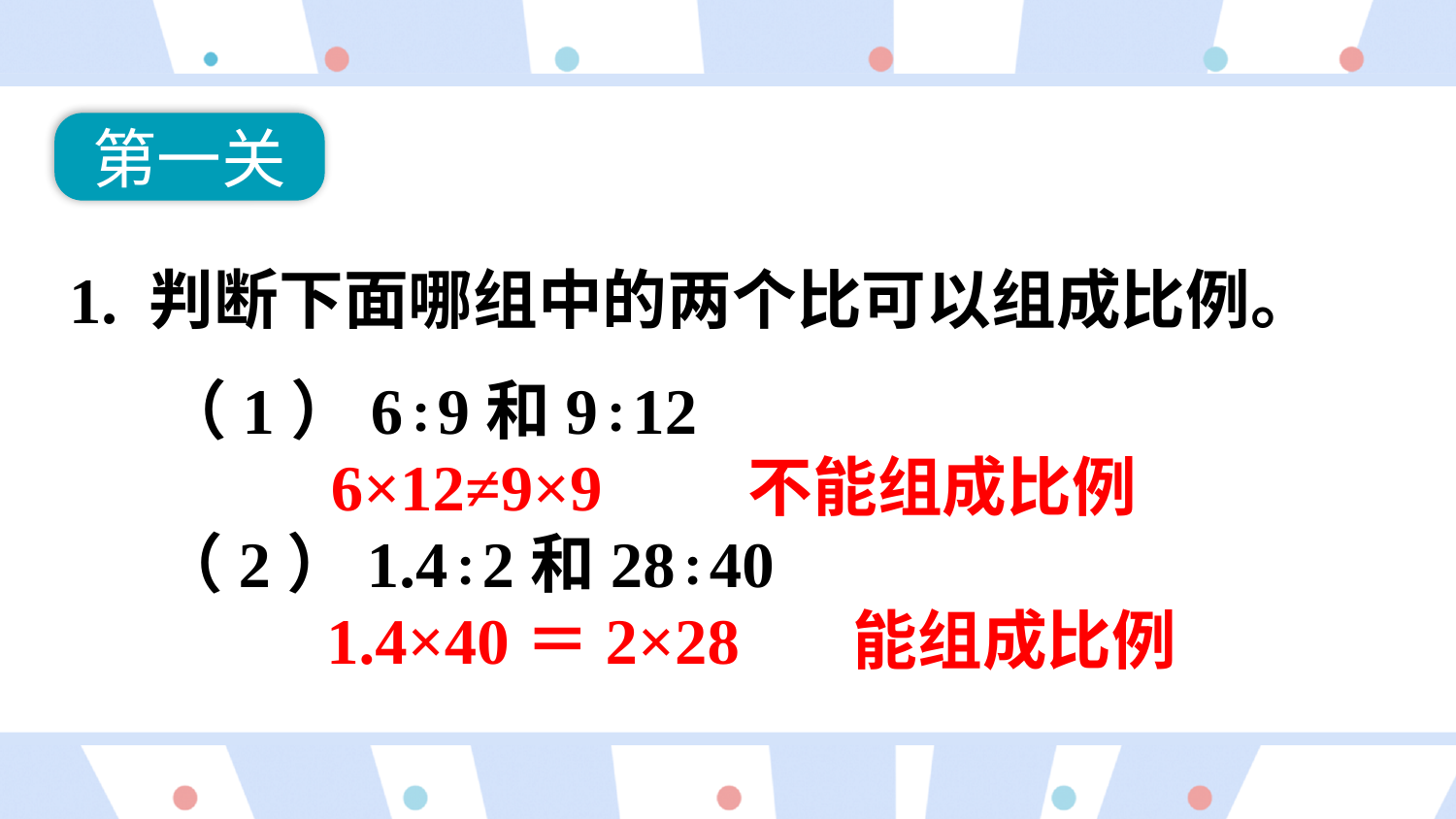

第一关
1. 判断下面哪组中的两个比可以组成比例。
（1）6∶9和9∶12
6×12≠9×9        不能组成比例
（2）1.4∶2和28∶40
1.4×40＝2×28      能组成比例